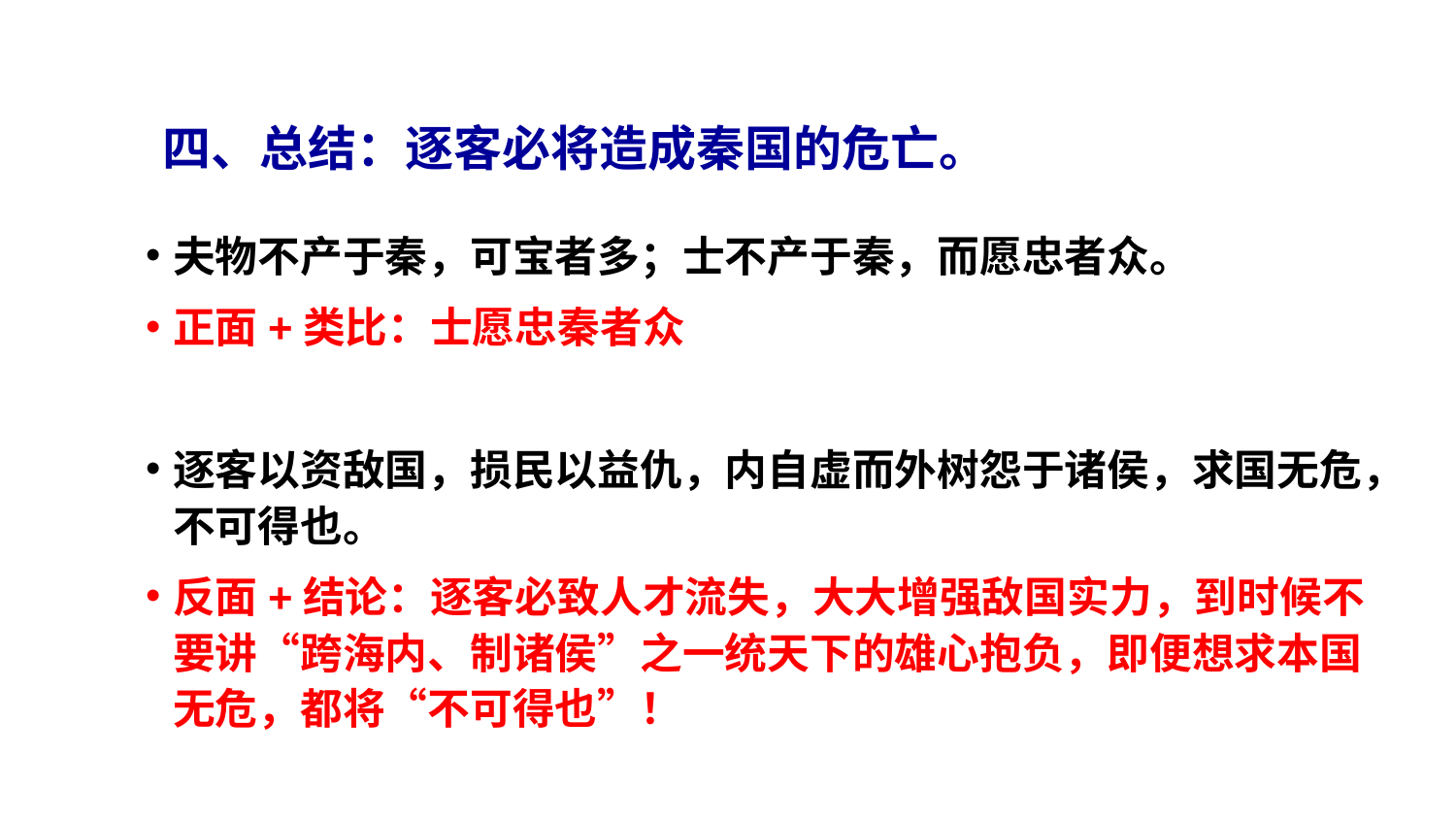

# 四、总结：逐客必将造成秦国的危亡。
夫物不产于秦，可宝者多；士不产于秦，而愿忠者众。
正面+类比：士愿忠秦者众

逐客以资敌国，损民以益仇，内自虚而外树怨于诸侯，求国无危，不可得也。
反面+结论：逐客必致人才流失，大大增强敌国实力，到时候不要讲“跨海内、制诸侯”之一统天下的雄心抱负，即便想求本国无危，都将“不可得也”！